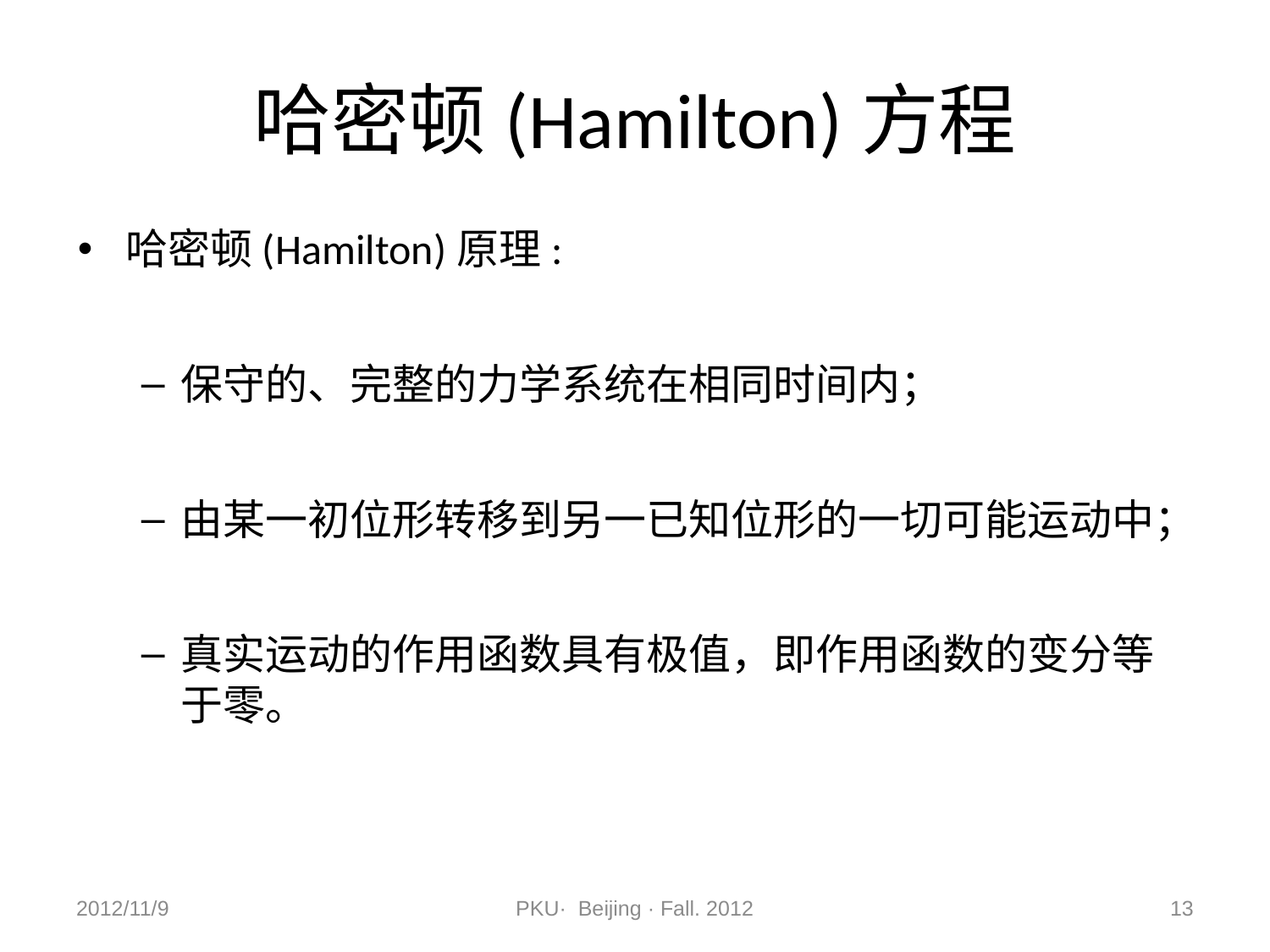

# 哈密顿(Hamilton)方程
哈密顿(Hamilton)原理:

保守的、完整的力学系统在相同时间内；

由某一初位形转移到另一已知位形的一切可能运动中；

真实运动的作用函数具有极值，即作用函数的变分等于零。
2012/11/9
PKU·  Beijing · Fall. 2012
13